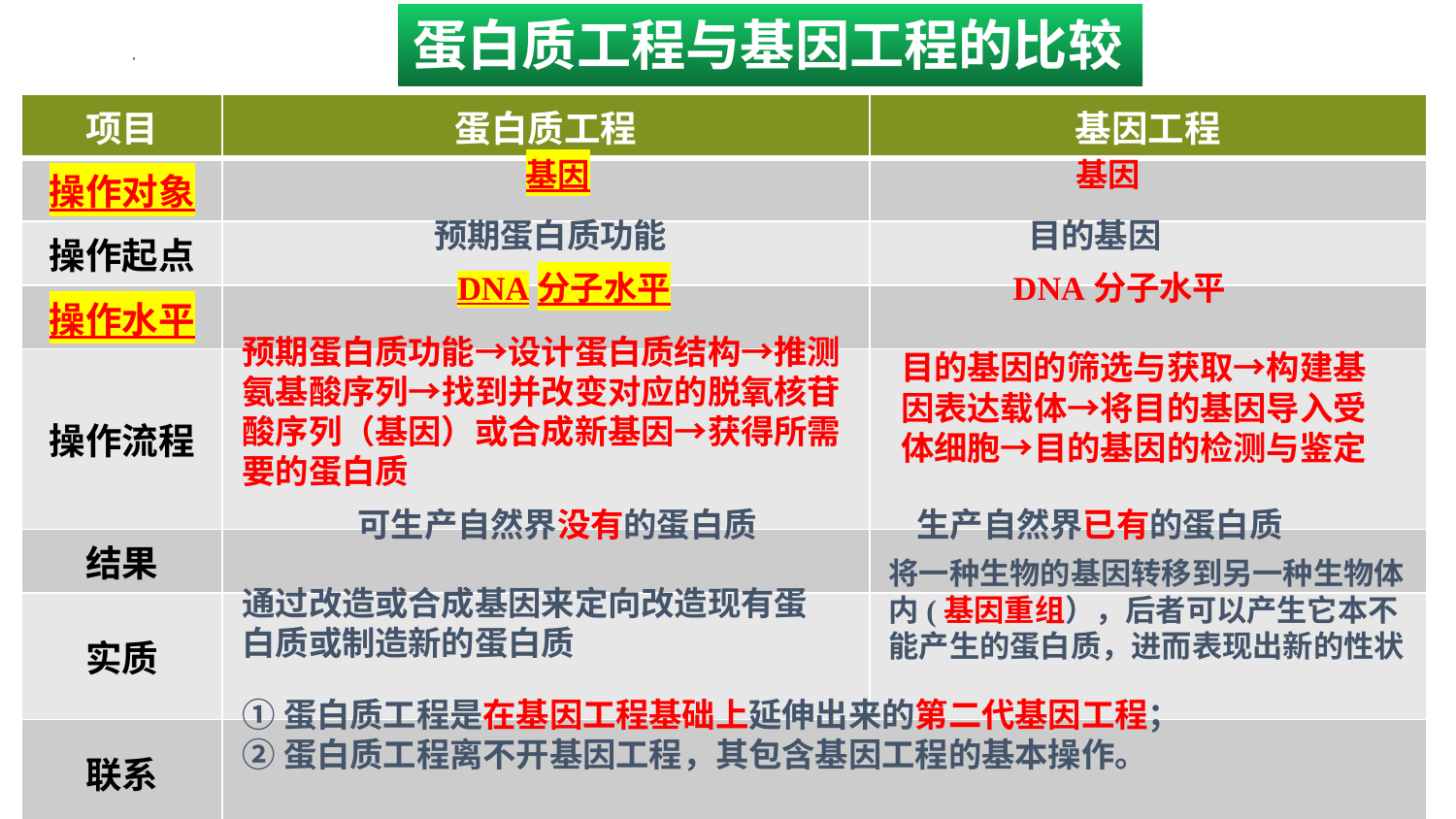

蛋白质工程与基因工程的比较
| 项目 | 蛋白质工程 | 基因工程 |
| --- | --- | --- |
| 操作对象 |  |  |
| 操作起点 |  |  |
| 操作水平 |  |  |
| 操作流程 |  |  |
| 结果 |  |  |
| 实质 |  |  |
| 联系 |  |  |
基因
基因
预期蛋白质功能
目的基因
DNA分子水平
DNA分子水平
预期蛋白质功能→设计蛋白质结构→推测氨基酸序列→找到并改变对应的脱氧核苷酸序列（基因）或合成新基因→获得所需要的蛋白质
目的基因的筛选与获取→构建基因表达载体→将目的基因导入受体细胞→目的基因的检测与鉴定
可生产自然界没有的蛋白质
生产自然界已有的蛋白质
将一种生物的基因转移到另一种生物体内(基因重组），后者可以产生它本不能产生的蛋白质，进而表现出新的性状
通过改造或合成基因来定向改造现有蛋白质或制造新的蛋白质
①蛋白质工程是在基因工程基础上延伸出来的第二代基因工程；
②蛋白质工程离不开基因工程，其包含基因工程的基本操作。